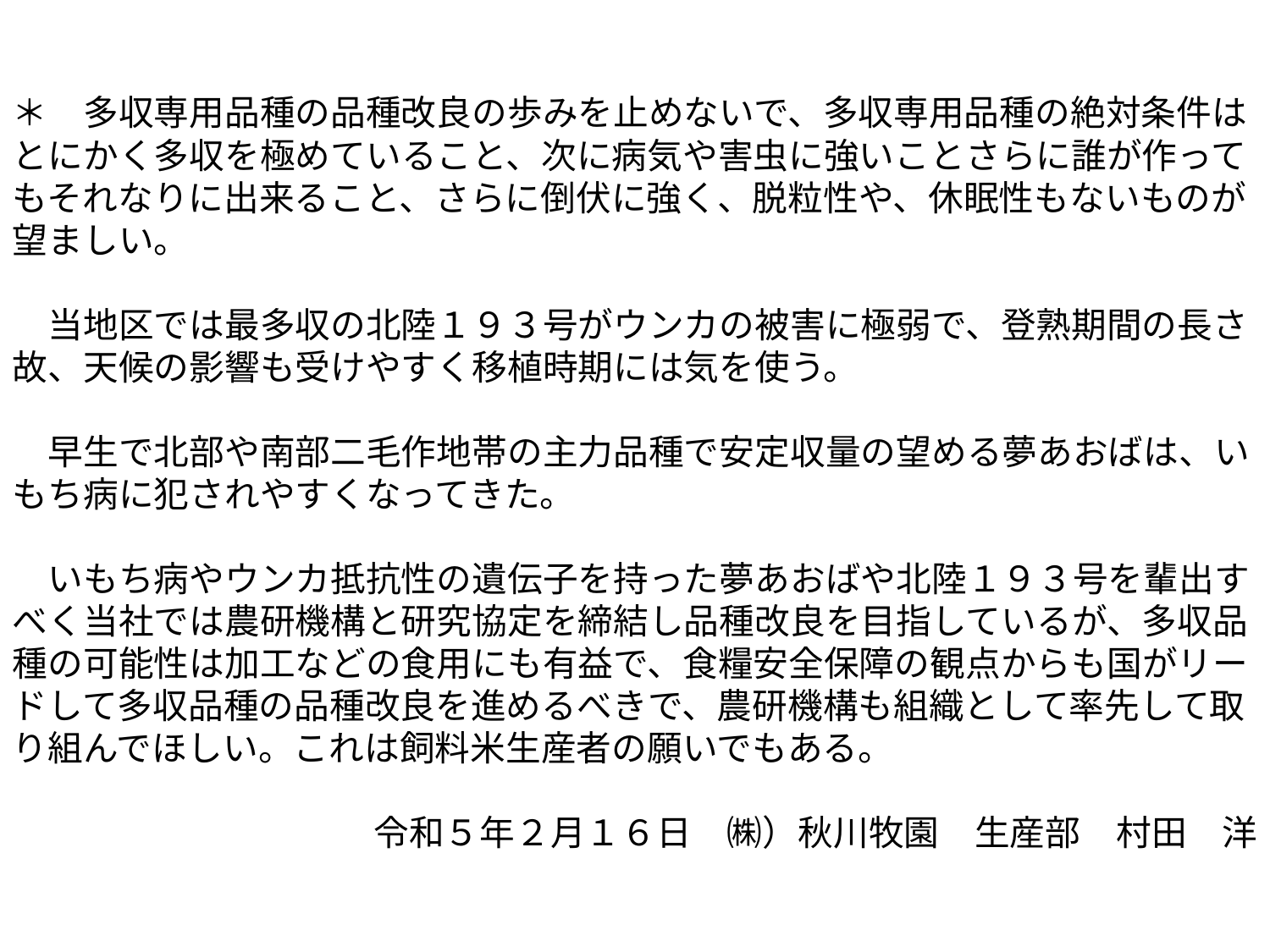

＊　多収専用品種の品種改良の歩みを止めないで、多収専用品種の絶対条件はとにかく多収を極めていること、次に病気や害虫に強いことさらに誰が作ってもそれなりに出来ること、さらに倒伏に強く、脱粒性や、休眠性もないものが望ましい。

　当地区では最多収の北陸１９３号がウンカの被害に極弱で、登熟期間の長さ故、天候の影響も受けやすく移植時期には気を使う。

　早生で北部や南部二毛作地帯の主力品種で安定収量の望める夢あおばは、いもち病に犯されやすくなってきた。

　いもち病やウンカ抵抗性の遺伝子を持った夢あおばや北陸１９３号を輩出すべく当社では農研機構と研究協定を締結し品種改良を目指しているが、多収品種の可能性は加工などの食用にも有益で、食糧安全保障の観点からも国がリードして多収品種の品種改良を進めるべきで、農研機構も組織として率先して取り組んでほしい。これは飼料米生産者の願いでもある。

令和５年２月１６日　㈱）秋川牧園　生産部　村田　洋